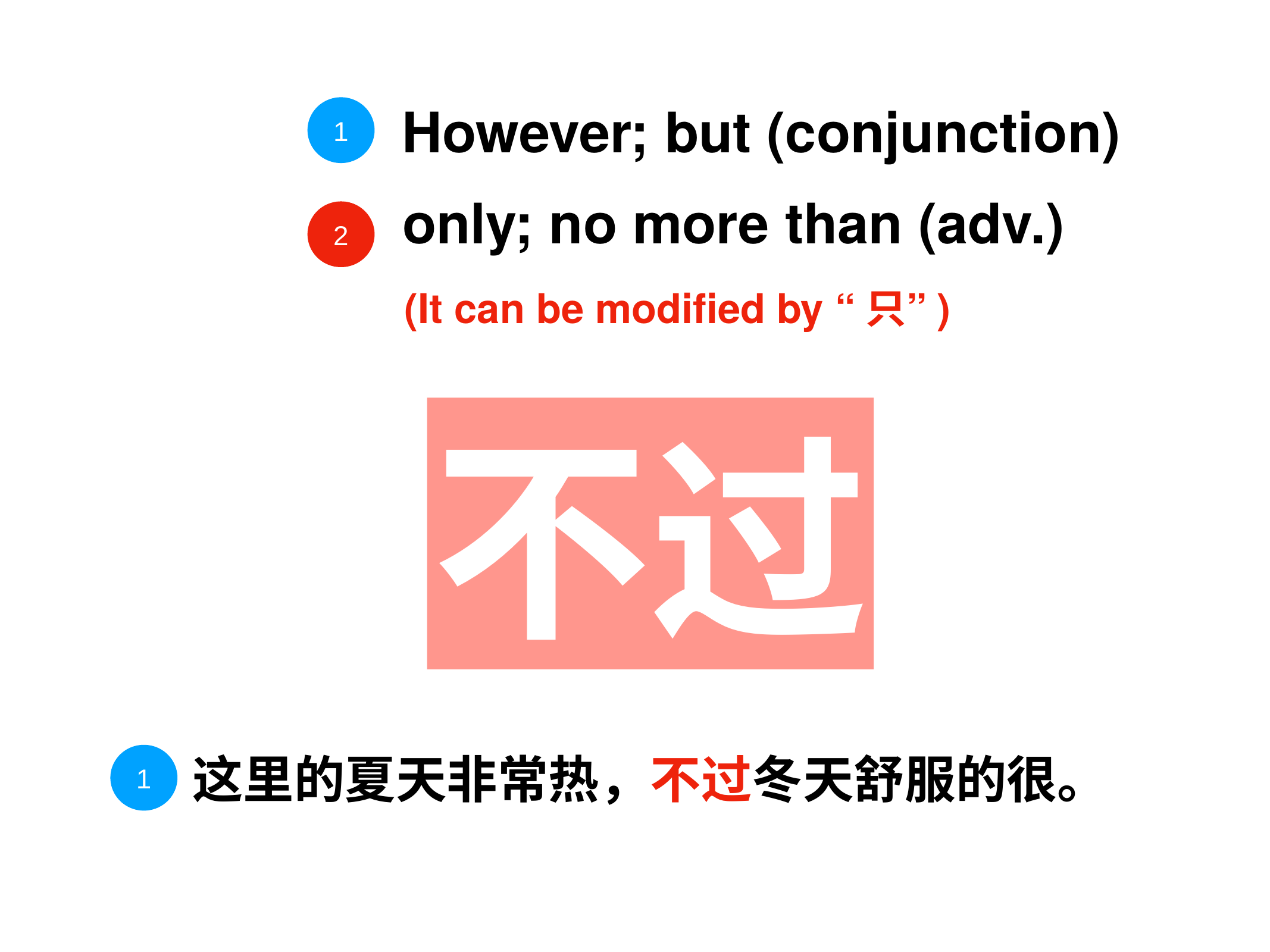

However; but (conjunction)
1
only; no more than (adv.)
2
(It can be modified by “只”)
不过
这里的夏天非常热，不过冬天舒服的很。
1